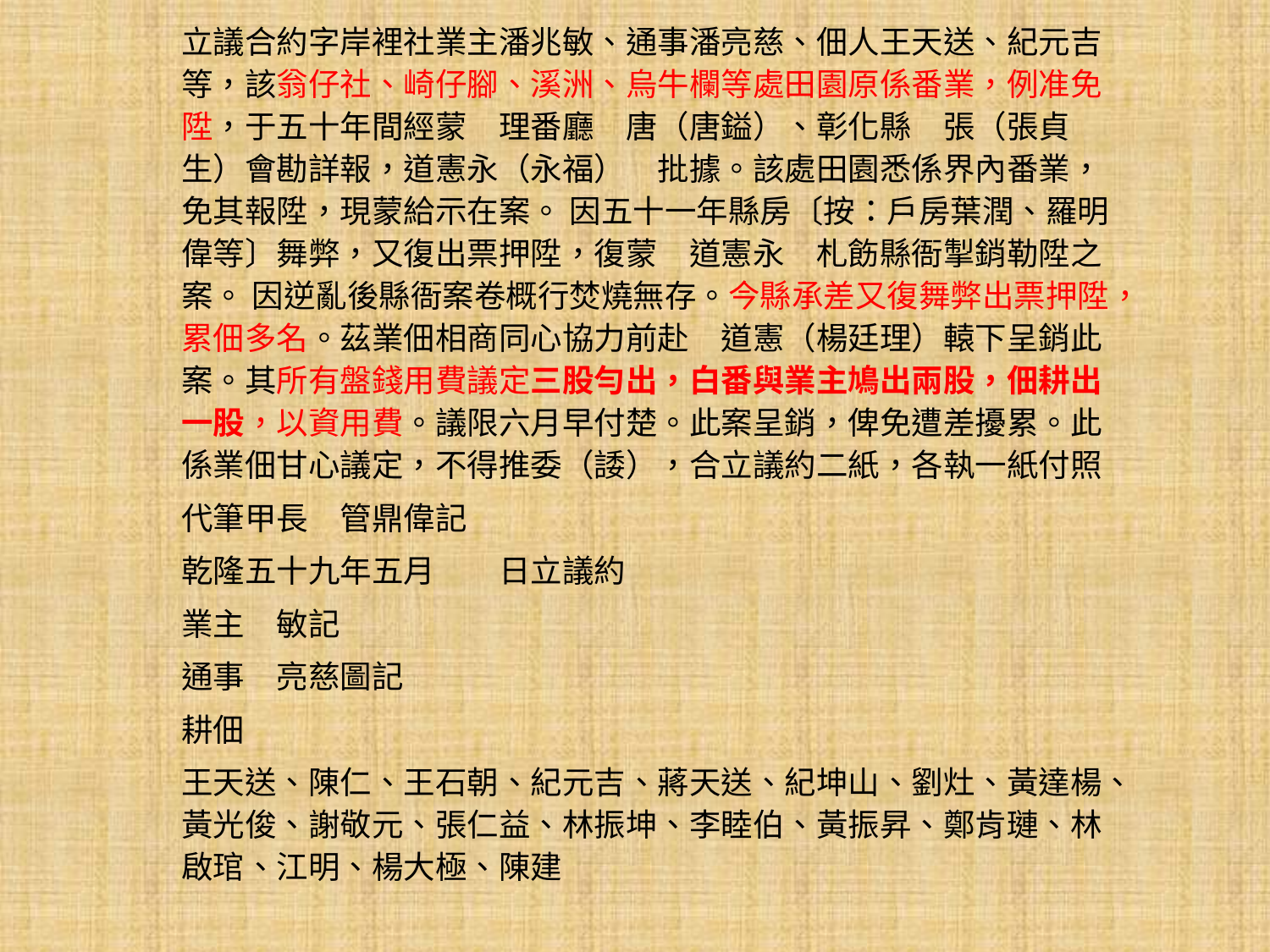

立議合約字岸裡社業主潘兆敏、通事潘亮慈、佃人王天送、紀元吉等，該翁仔社、崎仔腳、溪洲、烏牛欄等處田園原係番業，例准免陞，于五十年間經蒙　理番廳　唐（唐鎰）、彰化縣　張（張貞生）會勘詳報，道憲永（永福）　批據。該處田園悉係界內番業，免其報陞，現蒙給示在案。 因五十一年縣房〔按：戶房葉潤、羅明偉等〕舞弊，又復出票押陞，復蒙　道憲永　札飭縣衙掣銷勒陞之案。 因逆亂後縣衙案卷概行焚燒無存。今縣承差又復舞弊出票押陞，累佃多名。茲業佃相商同心協力前赴　道憲（楊廷理）轅下呈銷此案。其所有盤錢用費議定三股勻出，白番與業主鳩出兩股，佃耕出一股，以資用費。議限六月早付楚。此案呈銷，俾免遭差擾累。此係業佃甘心議定，不得推委（諉），合立議約二紙，各執一紙付照
代筆甲長　管鼎偉記
乾隆五十九年五月　　日立議約
業主　敏記
通事　亮慈圖記
耕佃
王天送、陳仁、王石朝、紀元吉、蔣天送、紀坤山、劉灶、黃達楊、黃光俊、謝敬元、張仁益、林振坤、李睦伯、黃振昇、鄭肯璉、林啟琯、江明、楊大極、陳建